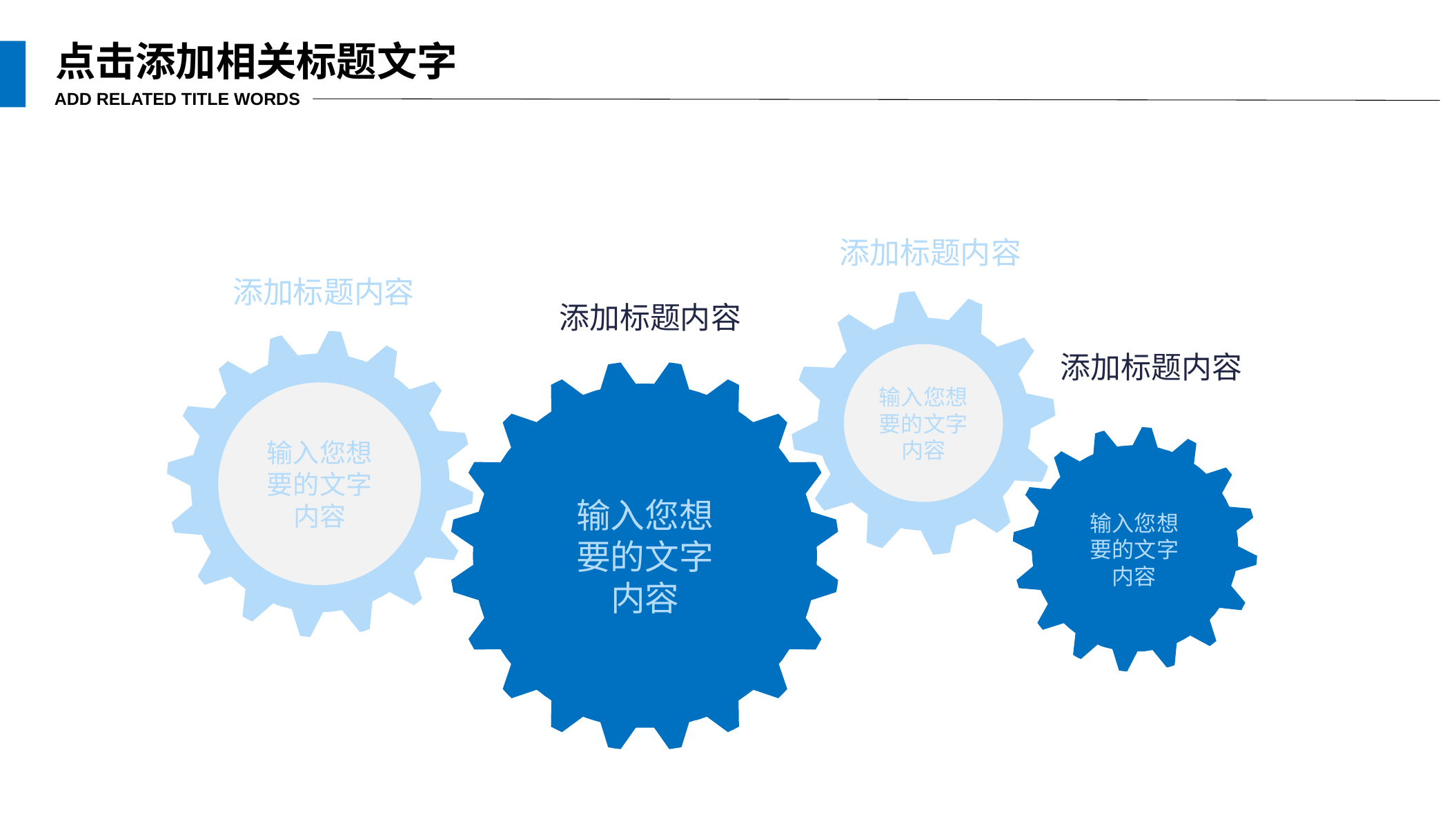

点击添加相关标题文字

ADD RELATED TITLE WORDS
添加标题内容
添加标题内容
添加标题内容

输入您想要的文字内容

输入您想要的文字内容

添加标题内容

输入您想要的文字内容

输入您想要的文字内容